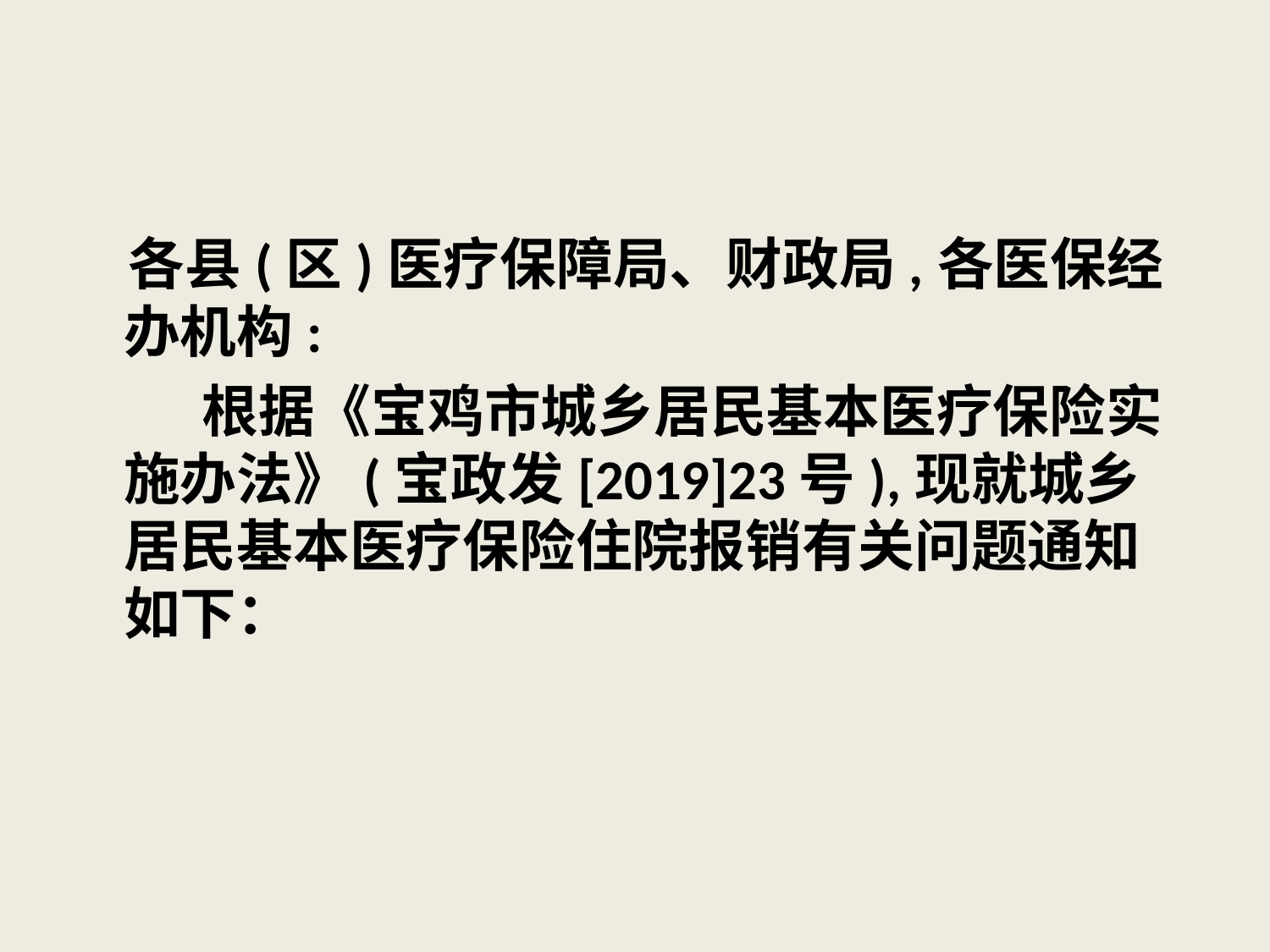

各县(区)医疗保障局、财政局,各医保经办机构:
　　 根据《宝鸡市城乡居民基本医疗保险实施办法》(宝政发[2019]23号),现就城乡居民基本医疗保险住院报销有关问题通知如下：